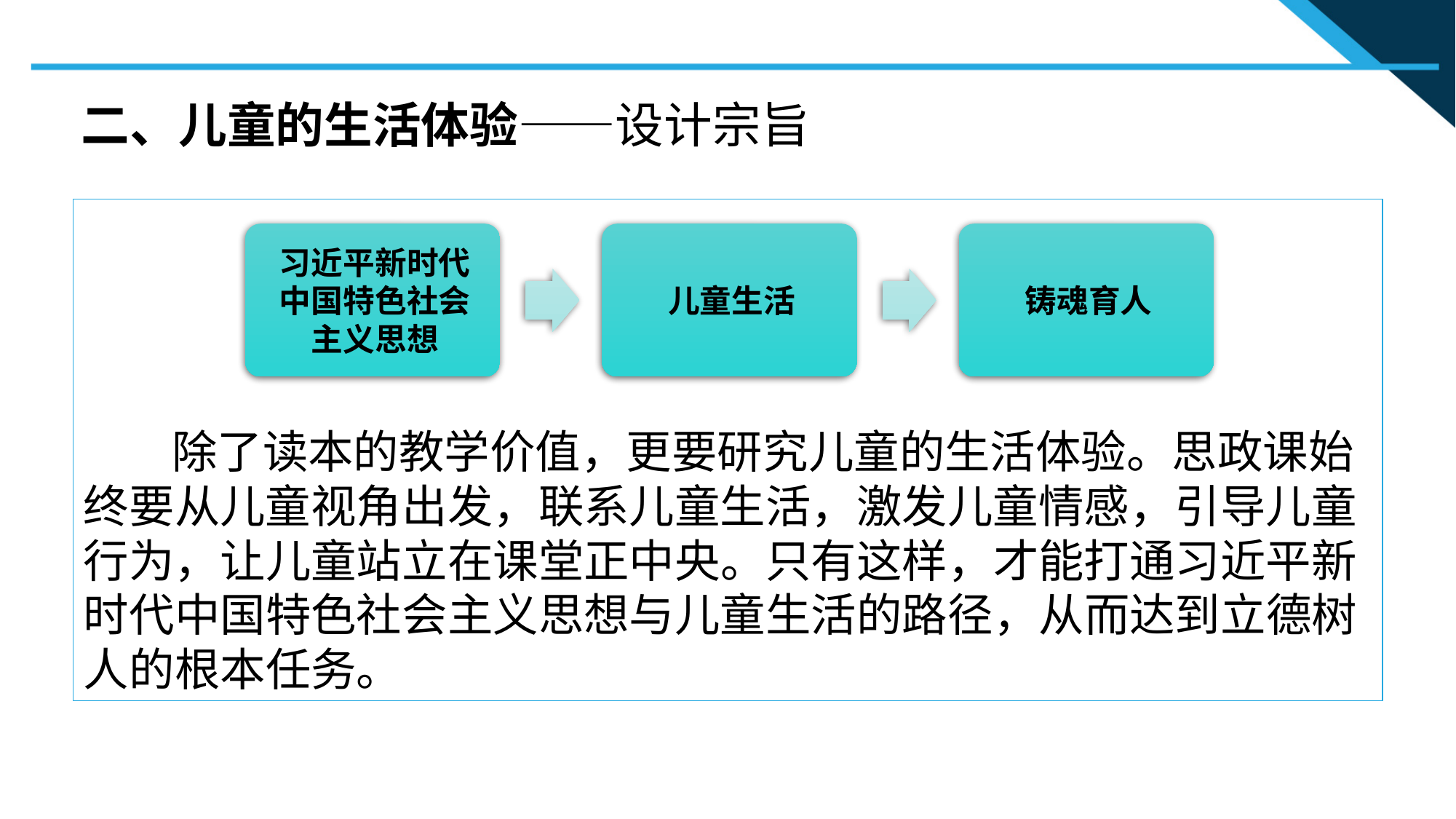

二、儿童的生活体验——设计宗旨

    除了读本的教学价值，更要研究儿童的生活体验。思政课始终要从儿童视角出发，联系儿童生活，激发儿童情感，引导儿童行为，让儿童站立在课堂正中央。只有这样，才能打通习近平新时代中国特色社会主义思想与儿童生活的路径，从而达到立德树人的根本任务。
习近平新时代中国特色社会主义思想

儿童生活

铸魂育人